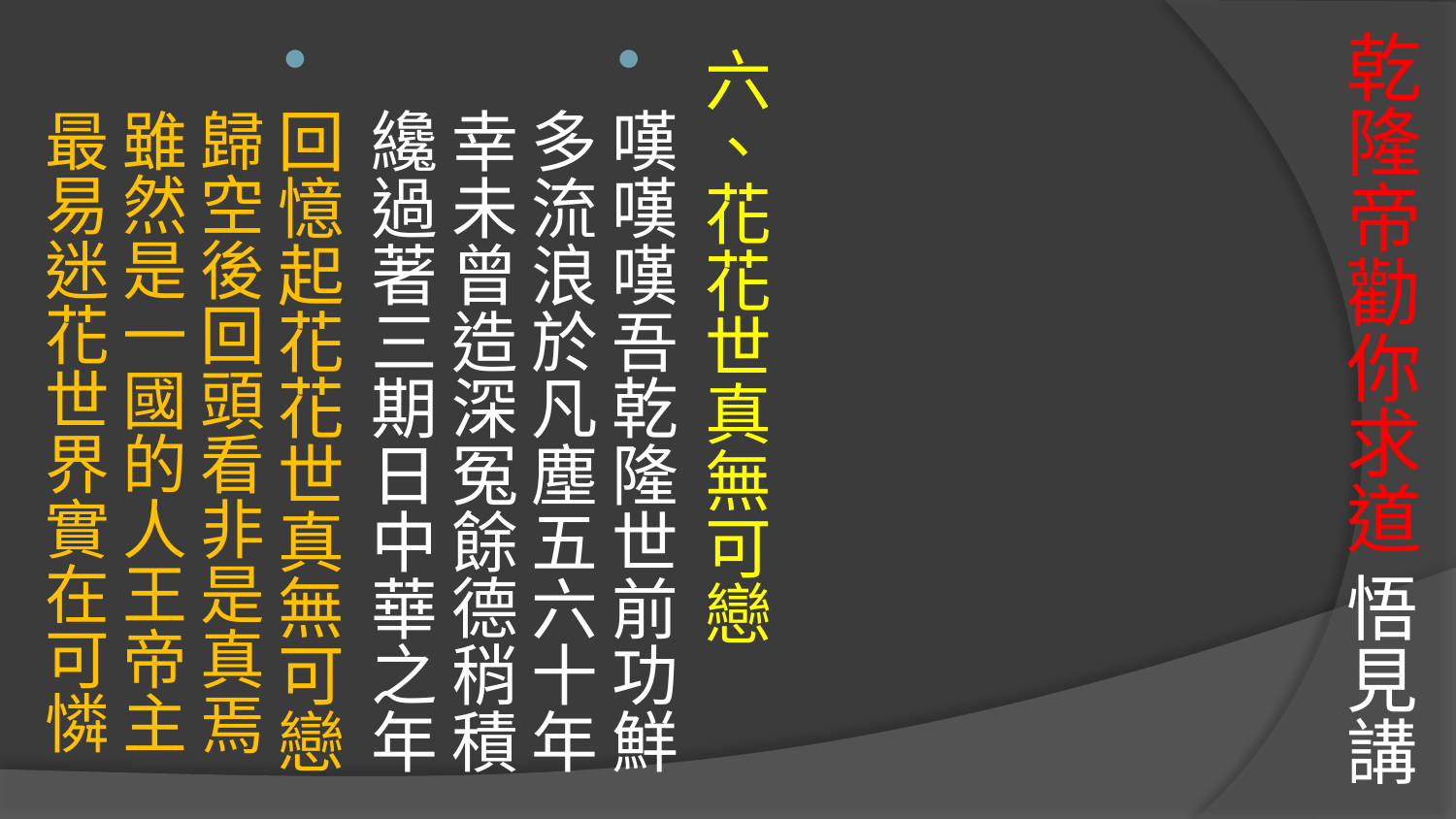

# 乾隆帝勸你求道 悟見講
六、花花世真無可戀
嘆嘆嘆吾乾隆世前功鮮多流浪於凡塵五六十年
幸未曾造深冤餘德稍積
纔過著三期日中華之年
回憶起花花世真無可戀歸空後回頭看非是真焉雖然是一國的人王帝主
最易迷花世界實在可憐